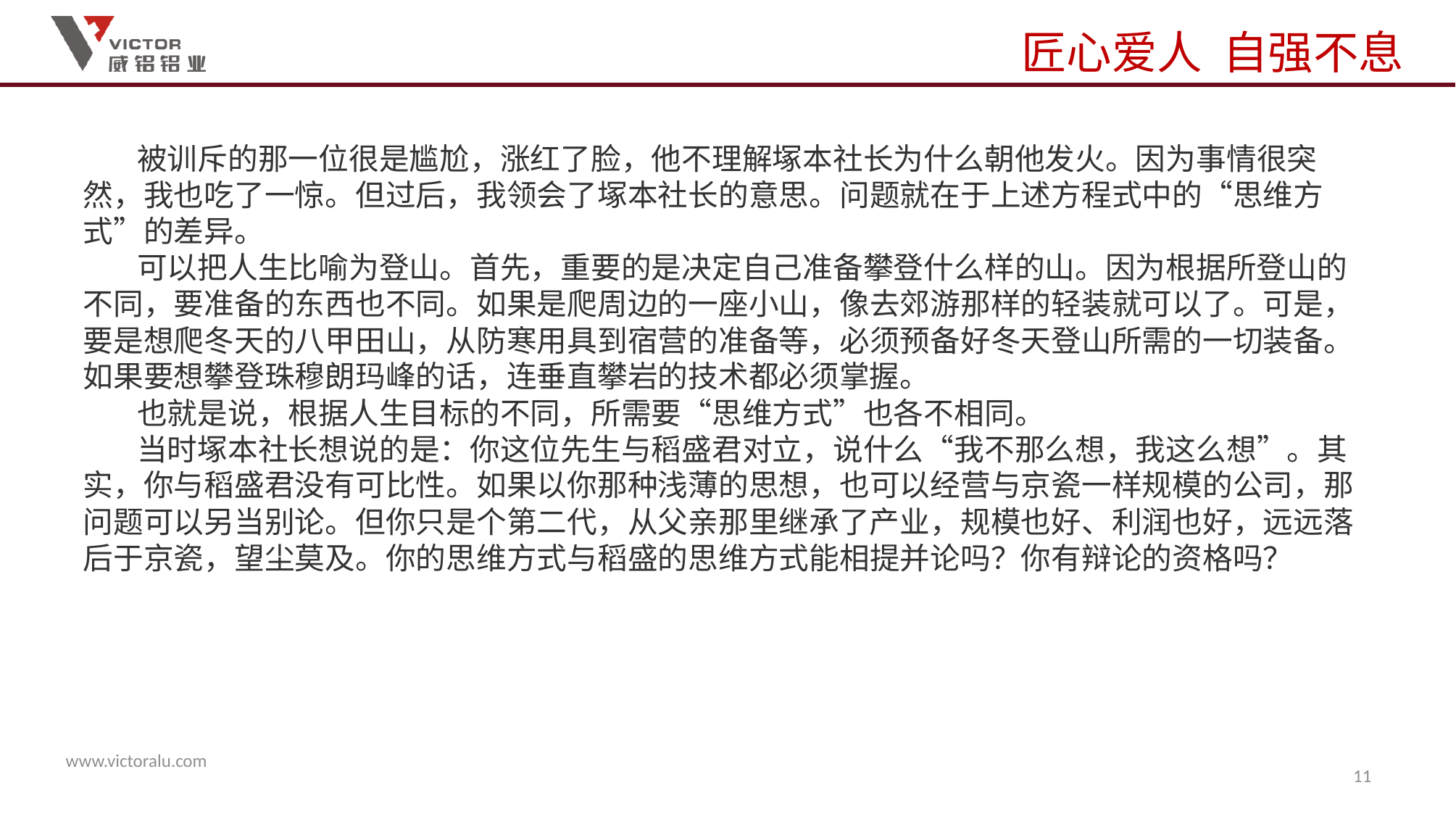

被训斥的那一位很是尴尬，涨红了脸，他不理解塚本社长为什么朝他发火。因为事情很突然，我也吃了一惊。但过后，我领会了塚本社长的意思。问题就在于上述方程式中的“思维方式”的差异。
       可以把人生比喻为登山。首先，重要的是决定自己准备攀登什么样的山。因为根据所登山的不同，要准备的东西也不同。如果是爬周边的一座小山，像去郊游那样的轻装就可以了。可是，要是想爬冬天的八甲田山，从防寒用具到宿营的准备等，必须预备好冬天登山所需的一切装备。如果要想攀登珠穆朗玛峰的话，连垂直攀岩的技术都必须掌握。
       也就是说，根据人生目标的不同，所需要“思维方式”也各不相同。
       当时塚本社长想说的是：你这位先生与稻盛君对立，说什么“我不那么想，我这么想”。其实，你与稻盛君没有可比性。如果以你那种浅薄的思想，也可以经营与京瓷一样规模的公司，那问题可以另当别论。但你只是个第二代，从父亲那里继承了产业，规模也好、利润也好，远远落后于京瓷，望尘莫及。你的思维方式与稻盛的思维方式能相提并论吗？你有辩论的资格吗？

11